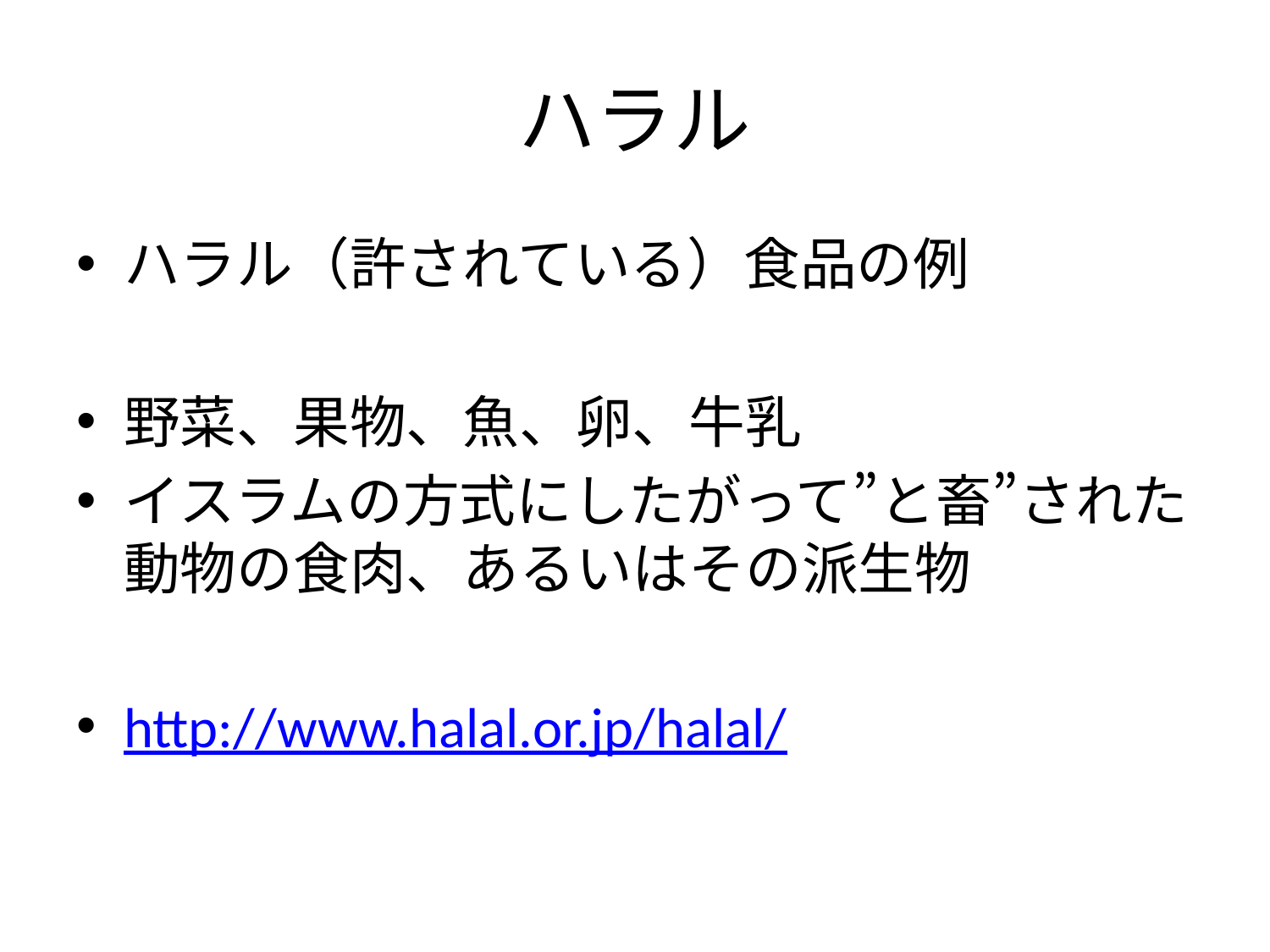

# ハラル
ハラル（許されている）食品の例

野菜、果物、魚、卵、牛乳
イスラムの方式にしたがって”と畜”された動物の食肉、あるいはその派生物

http://www.halal.or.jp/halal/